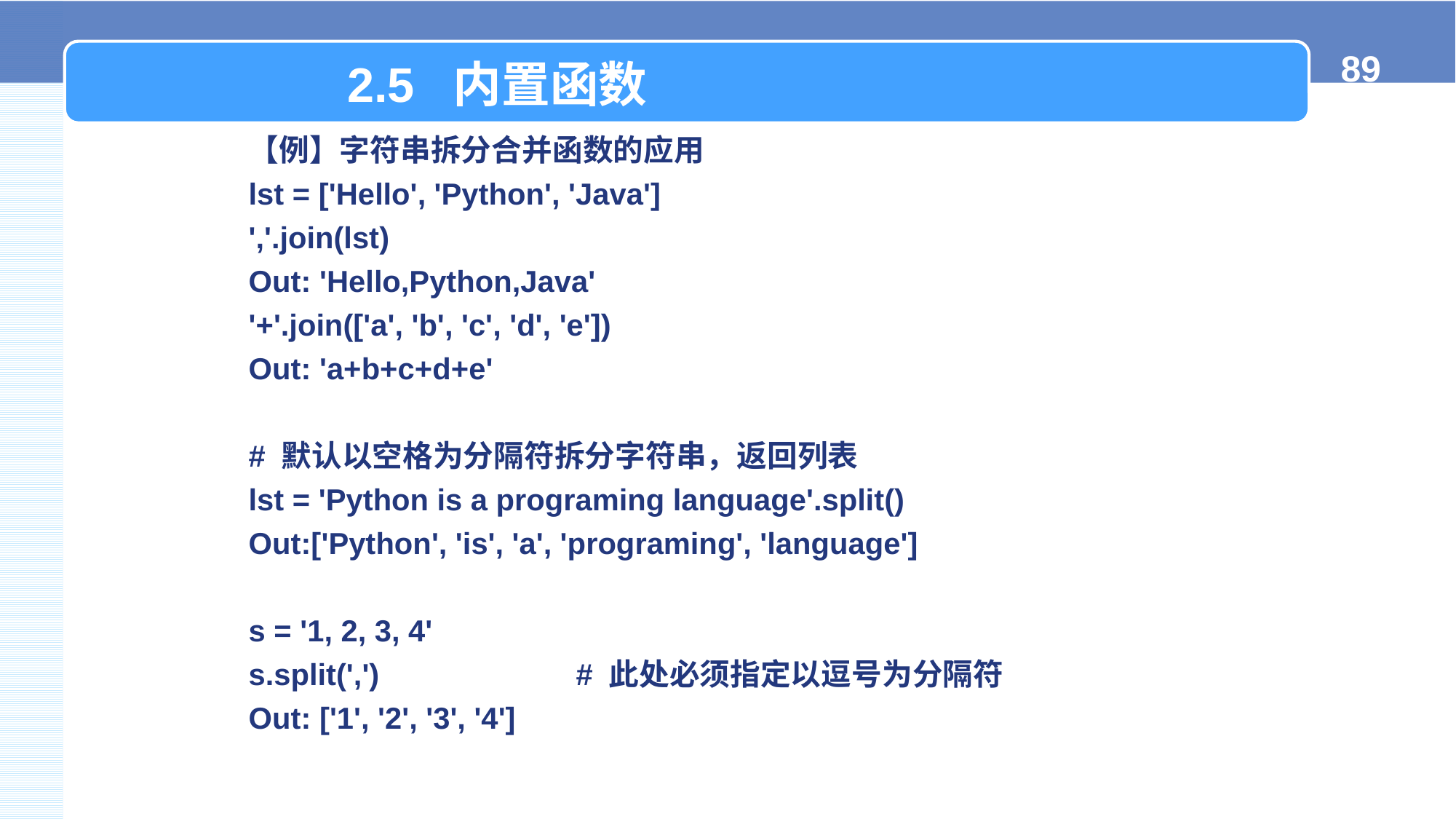

2.5  内置函数
【例】字符串拆分合并函数的应用
lst = ['Hello', 'Python', 'Java']
','.join(lst)
Out: 'Hello,Python,Java'
'+'.join(['a', 'b', 'c', 'd', 'e'])
Out: 'a+b+c+d+e'

# 默认以空格为分隔符拆分字符串，返回列表
lst = 'Python is a programing language'.split()
Out:['Python', 'is', 'a', 'programing', 'language']

s = '1, 2, 3, 4'
s.split(',')		# 此处必须指定以逗号为分隔符
Out: ['1', '2', '3', '4']